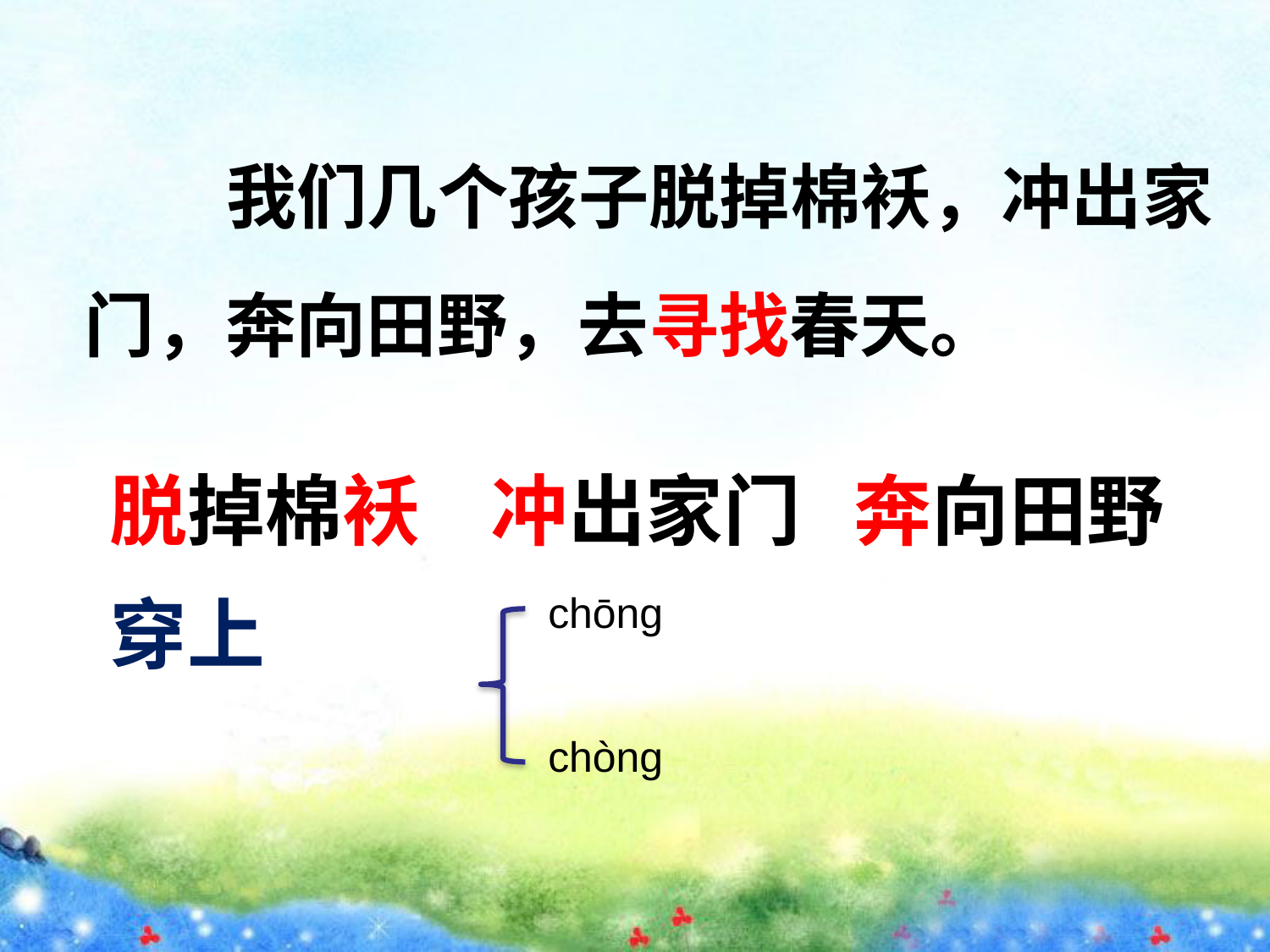

我们几个孩子脱掉棉袄，冲出家门，奔向田野，去寻找春天。
脱掉棉袄    冲出家门   奔向田野
穿上
chōng

chòng